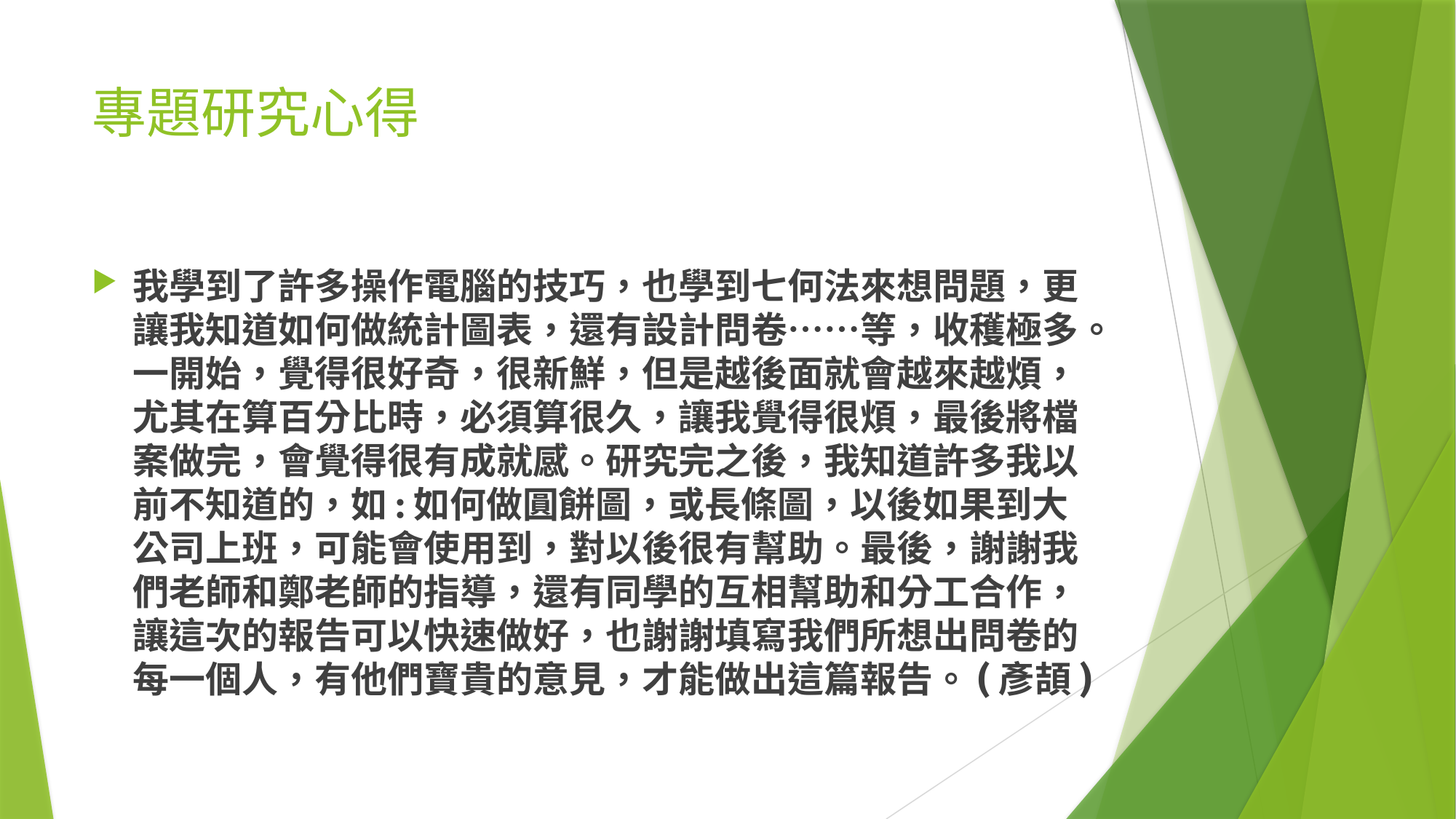

# 專題研究心得
我學到了許多操作電腦的技巧，也學到七何法來想問題，更讓我知道如何做統計圖表，還有設計問卷……等，收穫極多。一開始，覺得很好奇，很新鮮，但是越後面就會越來越煩，尤其在算百分比時，必須算很久，讓我覺得很煩，最後將檔案做完，會覺得很有成就感。研究完之後，我知道許多我以前不知道的，如:如何做圓餅圖，或長條圖，以後如果到大公司上班，可能會使用到，對以後很有幫助。最後，謝謝我們老師和鄭老師的指導，還有同學的互相幫助和分工合作，讓這次的報告可以快速做好，也謝謝填寫我們所想出問卷的每一個人，有他們寶貴的意見，才能做出這篇報告。(彥頡)